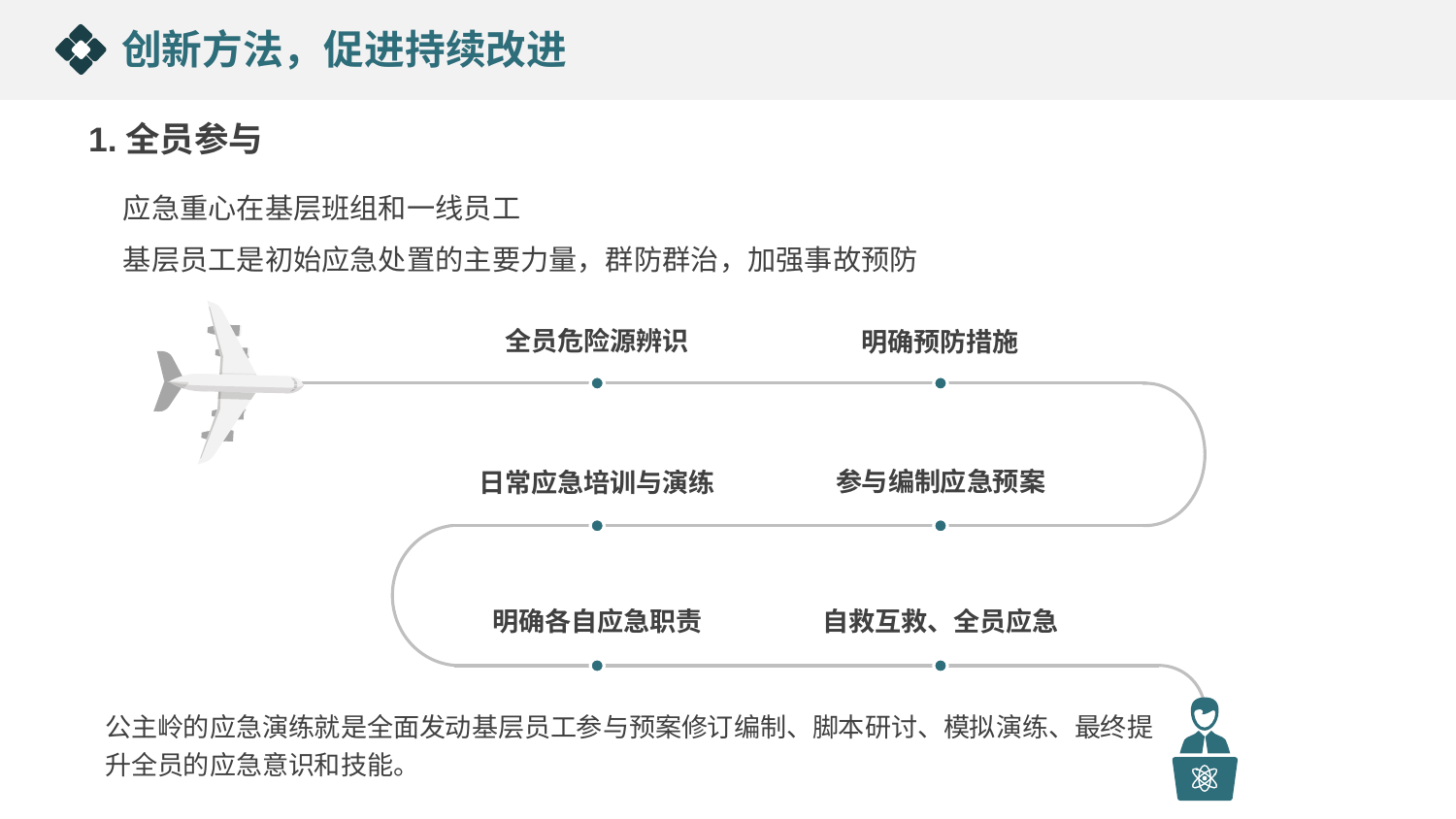

创新方法，促进持续改进
1.全员参与
应急重心在基层班组和一线员工
基层员工是初始应急处置的主要力量，群防群治，加强事故预防

全员危险源辨识
明确预防措施
参与编制应急预案
日常应急培训与演练
明确各自应急职责
自救互救、全员应急
公主岭的应急演练就是全面发动基层员工参与预案修订编制、脚本研讨、模拟演练、最终提升全员的应急意识和技能。